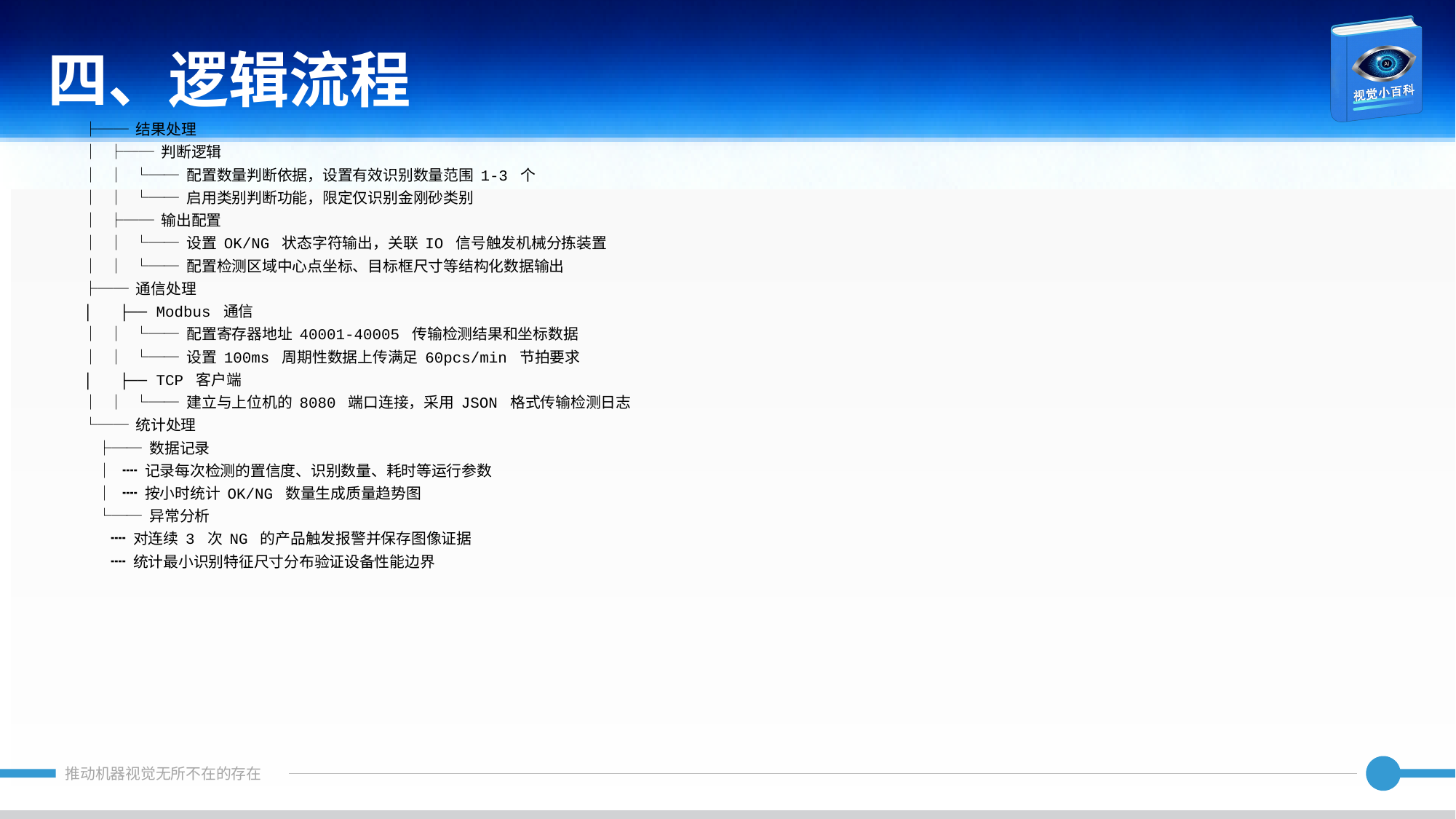

四、逻辑流程

├── 结果处理
│   ├── 判断逻辑
│   │   └── 配置数量判断依据，设置有效识别数量范围 1-3 个
│   │   └── 启用类别判断功能，限定仅识别金刚砂类别
│   ├── 输出配置
│   │   └── 设置 OK/NG 状态字符输出，关联 IO 信号触发机械分拣装置
│   │   └── 配置检测区域中心点坐标、目标框尺寸等结构化数据输出
├── 通信处理
│   ├── Modbus 通信
│   │   └── 配置寄存器地址 40001-40005 传输检测结果和坐标数据
│   │   └── 设置 100ms 周期性数据上传满足 60pcs/min 节拍要求
│   ├── TCP 客户端
│   │   └── 建立与上位机的 8080 端口连接，采用 JSON 格式传输检测日志
└── 统计处理
    ├── 数据记录
    │   ┉ 记录每次检测的置信度、识别数量、耗时等运行参数
    │   ┉ 按小时统计 OK/NG 数量生成质量趋势图
    └── 异常分析
        ┉ 对连续 3 次 NG 的产品触发报警并保存图像证据
        ┉ 统计最小识别特征尺寸分布验证设备性能边界
9